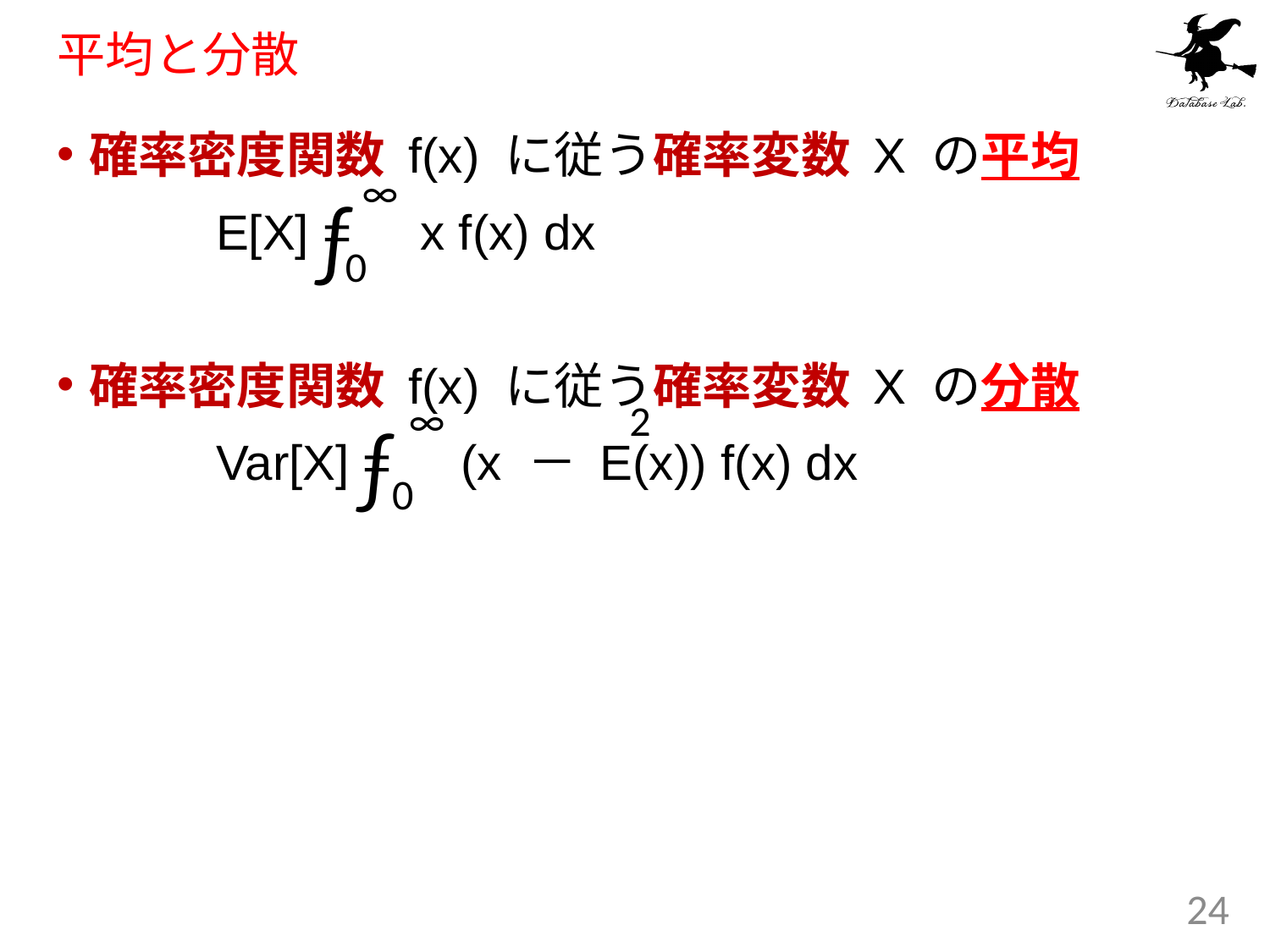

# 平均と分散
確率密度関数 f(x) に従う確率変数 X の平均
		E[X] =     x f(x) dx

確率密度関数 f(x) に従う確率変数 X の分散
		Var[X] =     (x － E(x)) f(x) dx

∞
0
∫
2
∞
0
∫
24